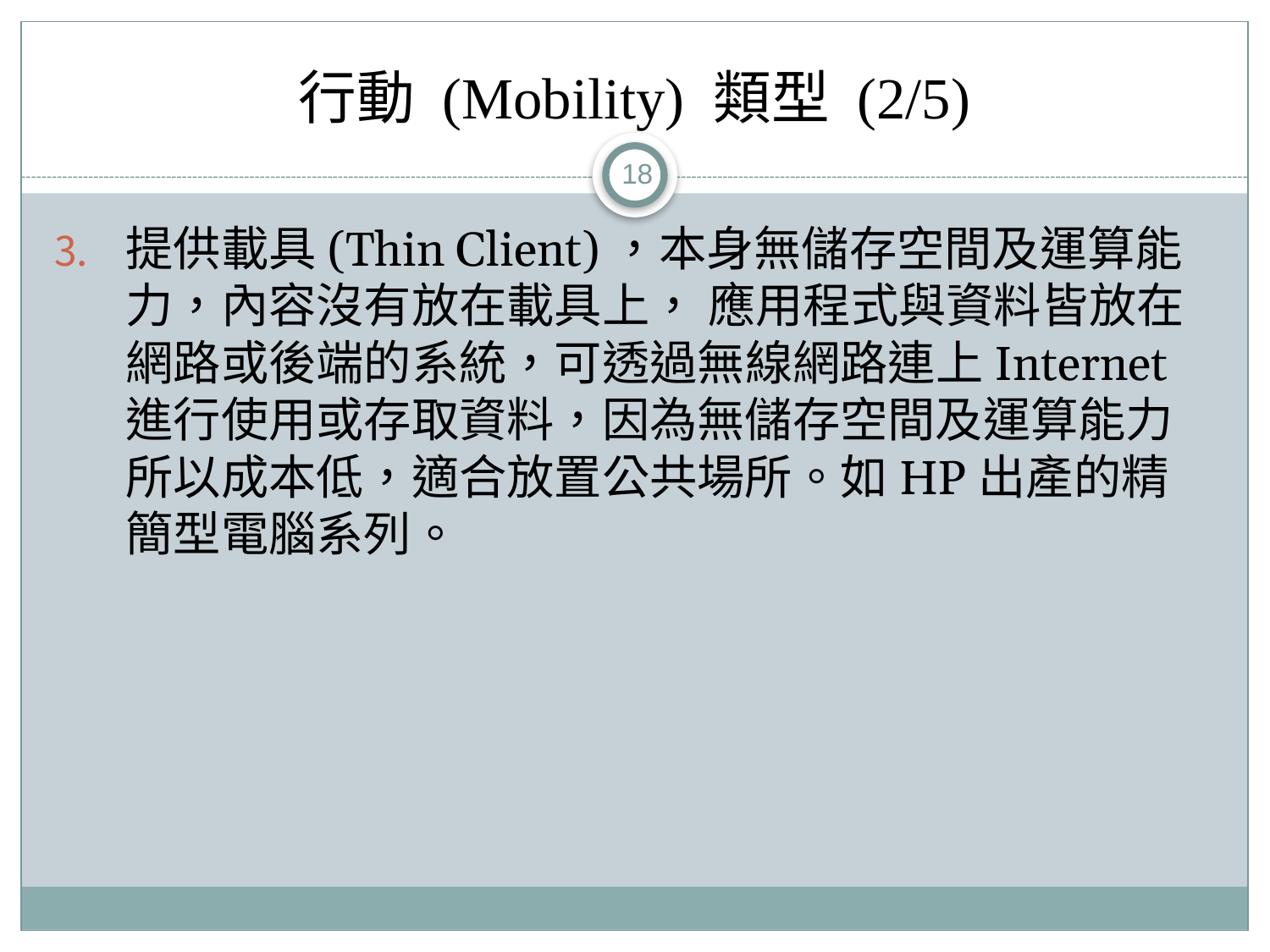

# 行動 (Mobility) 類型 (2/5)
18
提供載具(Thin Client)，本身無儲存空間及運算能力，內容沒有放在載具上， 應用程式與資料皆放在網路或後端的系統，可透過無線網路連上Internet進行使用或存取資料，因為無儲存空間及運算能力所以成本低，適合放置公共場所。如HP出產的精簡型電腦系列。